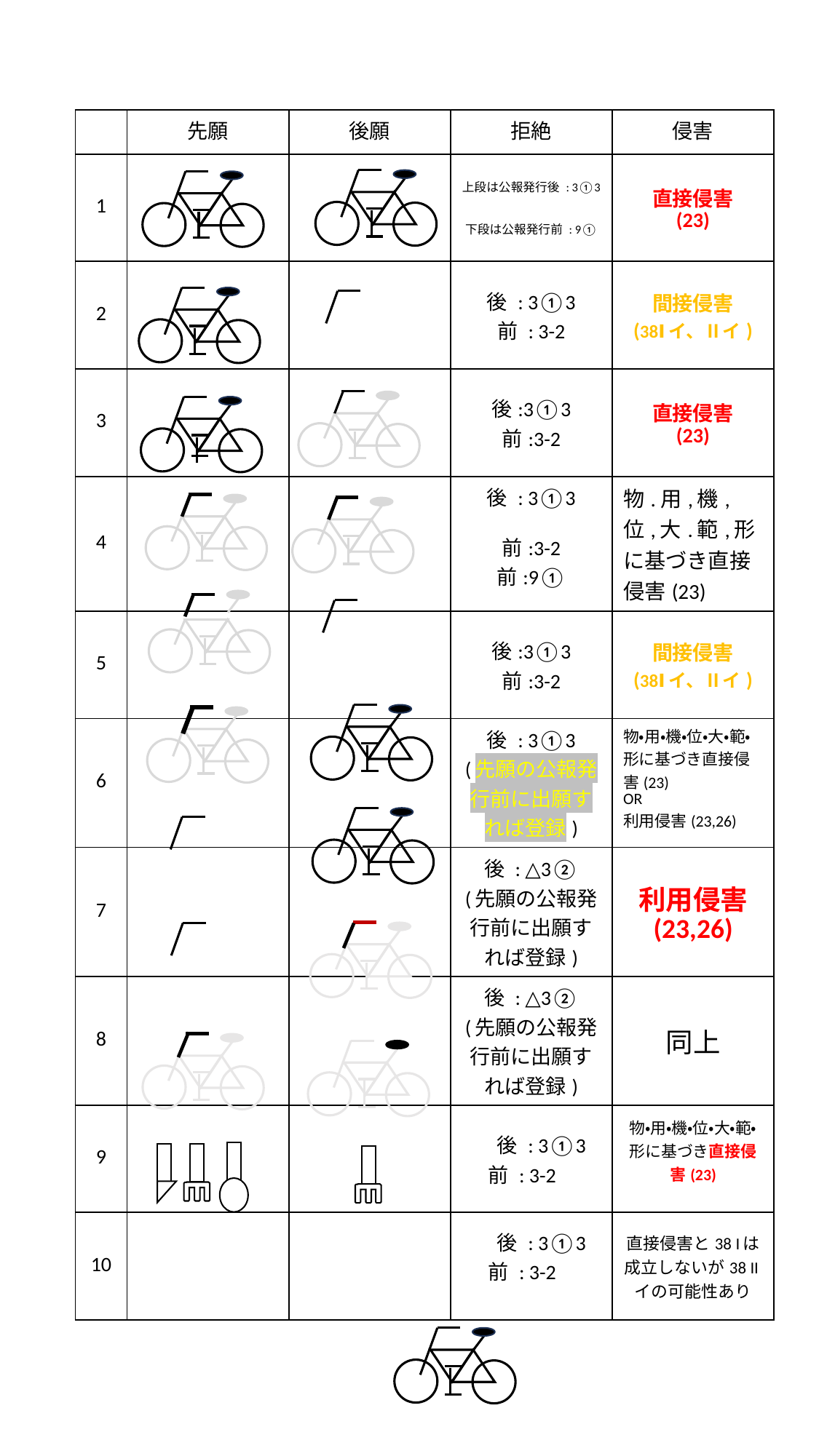

|  | 先願 | 後願 | 拒絶 | 侵害 |
| --- | --- | --- | --- | --- |
| 1 |  |  | 上段は公報発行後 : 3①3 下段は公報発行前 : 9① | 直接侵害 (23) |
| 2 |  |  | 後 : 3①3 前 : 3-2 | 間接侵害 (38Ⅰイ、Ⅱイ) |
| 3 |  |  | 後:3①3 前:3-2 | 直接侵害 (23) |
| 4 |  |  | 後 : 3①3 前:3-2 前:9① | 物.用,機,位,大.範,形に基づき直接侵害(23) |
| 5 |  |  | 後:3①3 前:3-2 | 間接侵害 (38Ⅰイ、Ⅱイ) |
| 6 |  |  | 後 : 3①3 (先願の公報発行前に出願すれば登録) | 物・用・機・位・大・範・形に基づき直接侵害(23) OR 利用侵害(23,26) |
| 7 |  |  | 後 : △3② (先願の公報発行前に出願すれば登録) | 利用侵害 (23,26) |
| 8 |  |  | 後 : △3② (先願の公報発行前に出願すれば登録) | 同上 |
| 9 |  |  | 後 : 3①3 前 : 3-2 | 物・用・機・位・大・範・形に基づき直接侵害(23) |
| 10 |  |  | 後 : 3①3 前 : 3-2 | 直接侵害と38 Iは成立しないが38 IIイの可能性あり |